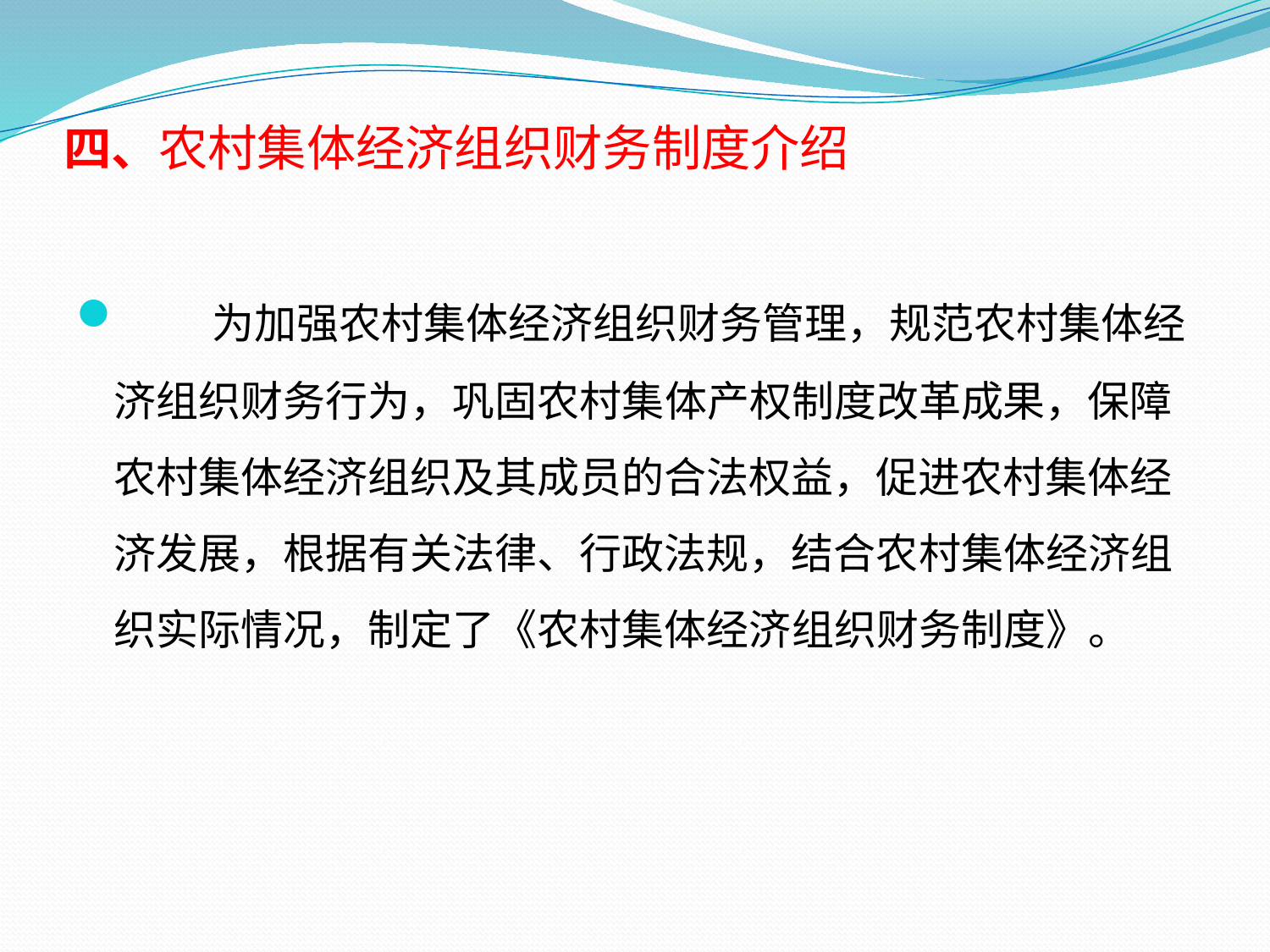

# 四、农村集体经济组织财务制度介绍

       为加强农村集体经济组织财务管理，规范农村集体经济组织财务行为，巩固农村集体产权制度改革成果，保障农村集体经济组织及其成员的合法权益，促进农村集体经济发展，根据有关法律、行政法规，结合农村集体经济组织实际情况，制定了《农村集体经济组织财务制度》。